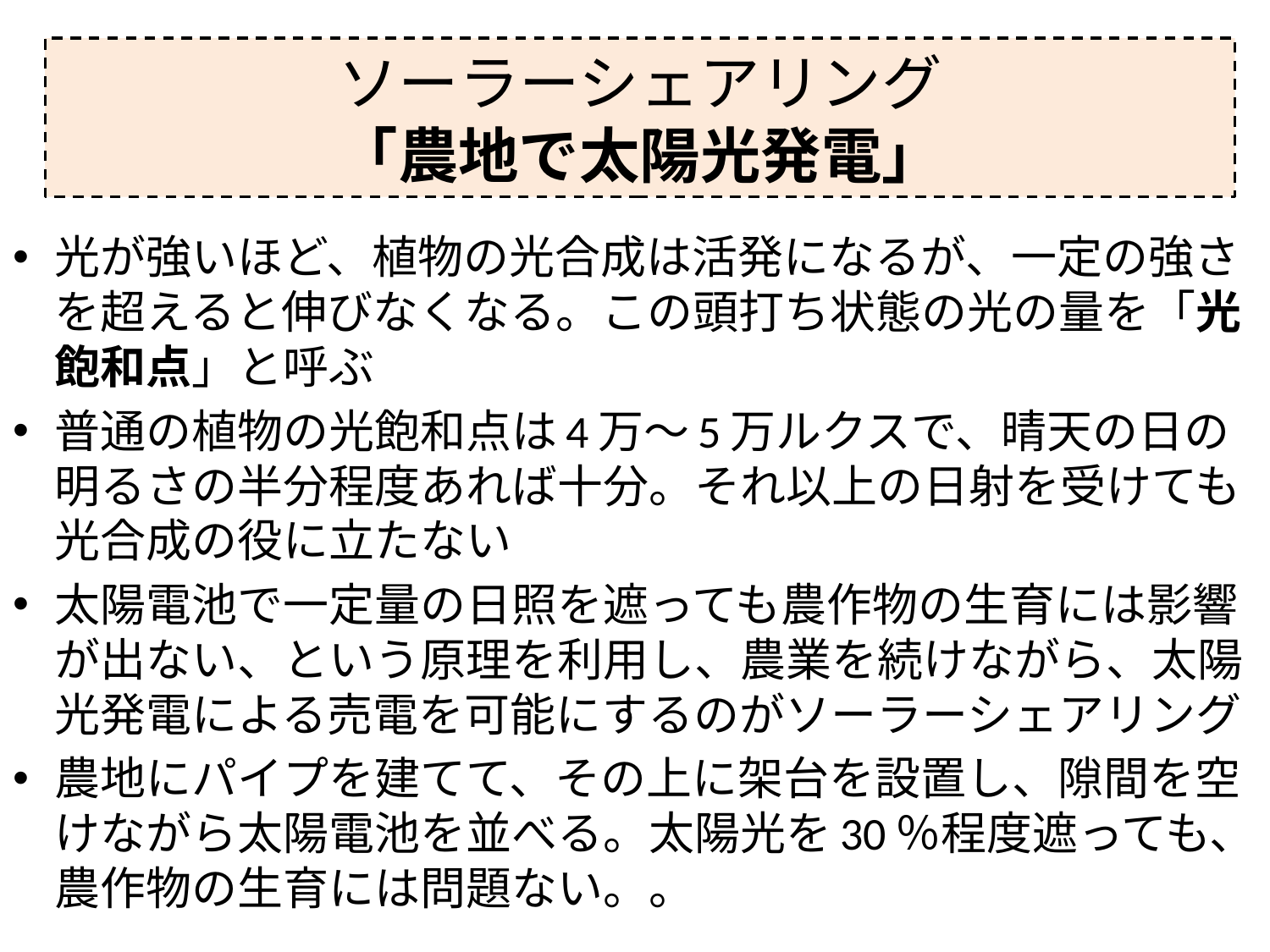

# ソーラーシェアリング 「農地で太陽光発電」
光が強いほど、植物の光合成は活発になるが、一定の強さを超えると伸びなくなる。この頭打ち状態の光の量を「光飽和点」と呼ぶ
普通の植物の光飽和点は4万～5万ルクスで、晴天の日の明るさの半分程度あれば十分。それ以上の日射を受けても光合成の役に立たない
太陽電池で一定量の日照を遮っても農作物の生育には影響が出ない、という原理を利用し、農業を続けながら、太陽光発電による売電を可能にするのがソーラーシェアリング
農地にパイプを建てて、その上に架台を設置し、隙間を空けながら太陽電池を並べる。太陽光を30％程度遮っても、農作物の生育には問題ない。。